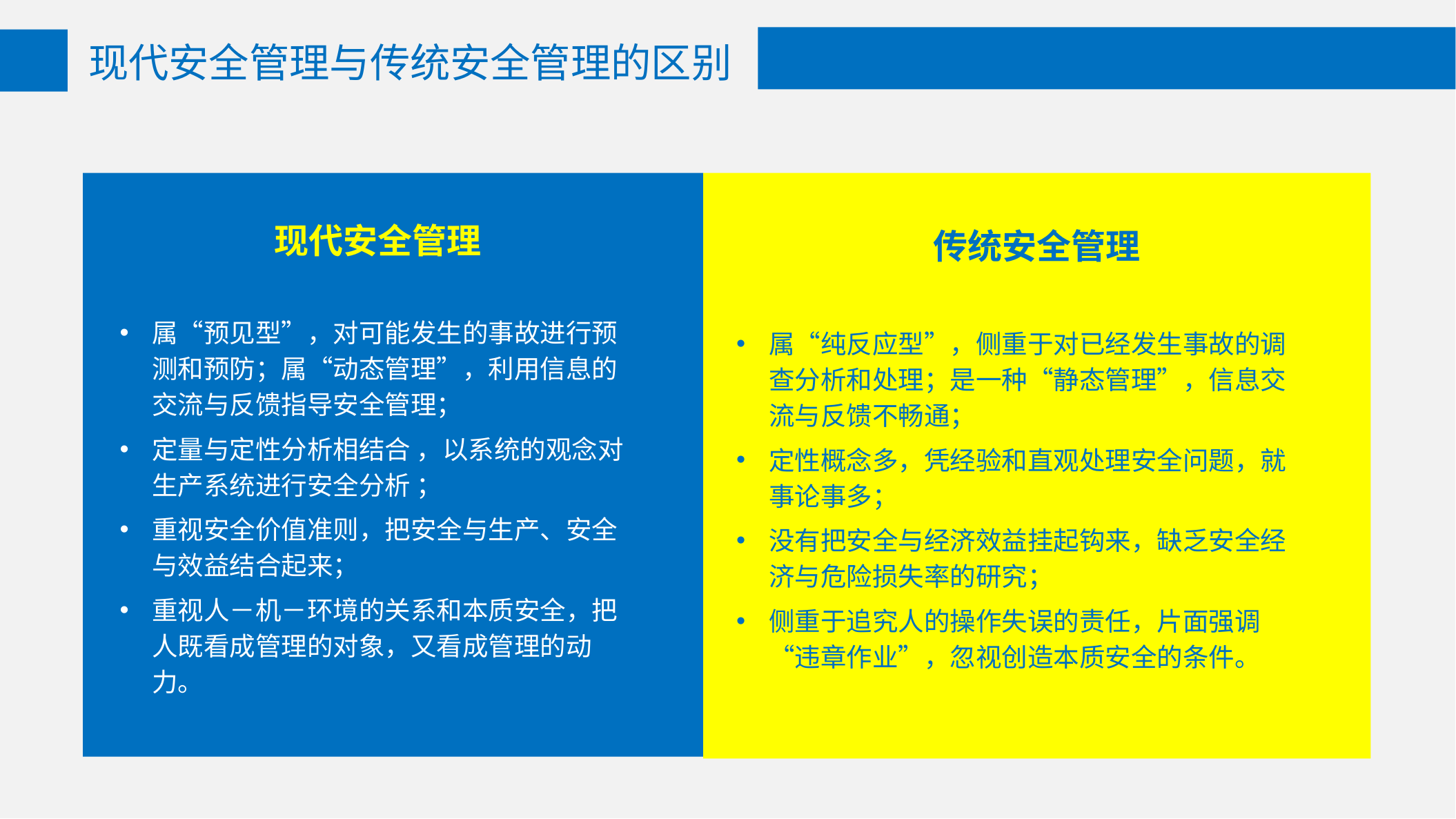

现代安全管理与传统安全管理的区别

现代安全管理
传统安全管理
属“预见型”，对可能发生的事故进行预测和预防；属“动态管理”，利用信息的交流与反馈指导安全管理；
定量与定性分析相结合 ，以系统的观念对生产系统进行安全分析 ；
重视安全价值准则，把安全与生产、安全与效益结合起来；
重视人－机－环境的关系和本质安全，把人既看成管理的对象，又看成管理的动力。
属“纯反应型”，侧重于对已经发生事故的调查分析和处理；是一种“静态管理”，信息交流与反馈不畅通；
定性概念多，凭经验和直观处理安全问题，就事论事多；
没有把安全与经济效益挂起钩来，缺乏安全经济与危险损失率的研究；
侧重于追究人的操作失误的责任，片面强调“违章作业”，忽视创造本质安全的条件。